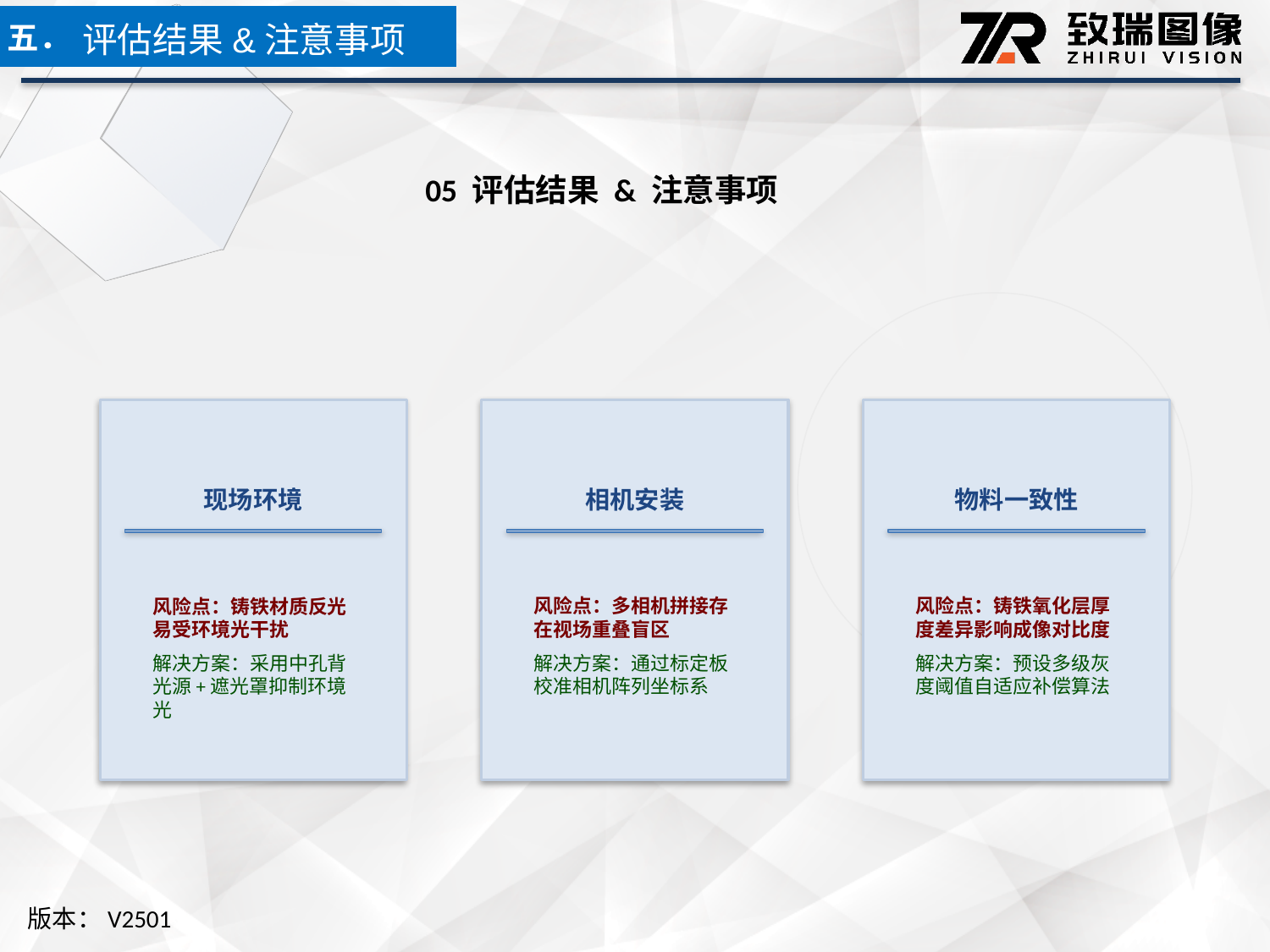

五．
评估结果&注意事项

05 评估结果 & 注意事项

现场环境

相机安装

物料一致性

风险点：铸铁材质反光易受环境光干扰
解决方案：采用中孔背光源+遮光罩抑制环境光

风险点：多相机拼接存在视场重叠盲区
解决方案：通过标定板校准相机阵列坐标系

风险点：铸铁氧化层厚度差异影响成像对比度
解决方案：预设多级灰度阈值自适应补偿算法